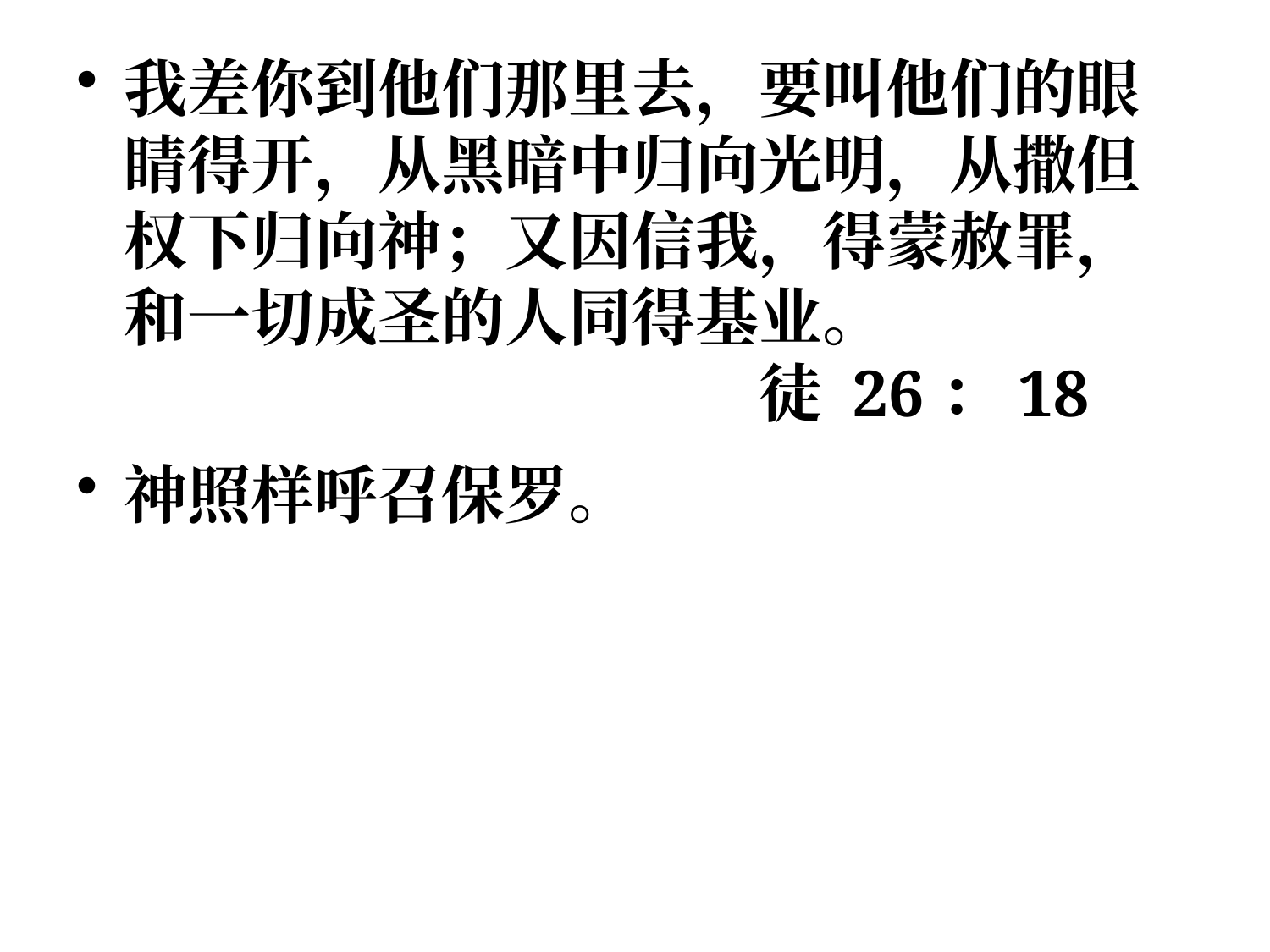

我差你到他们那里去，要叫他们的眼睛得开，从黑暗中归向光明，从撒但权下归向神；又因信我，得蒙赦罪，和一切成圣的人同得基业。							徒 26：18
神照样呼召保罗。